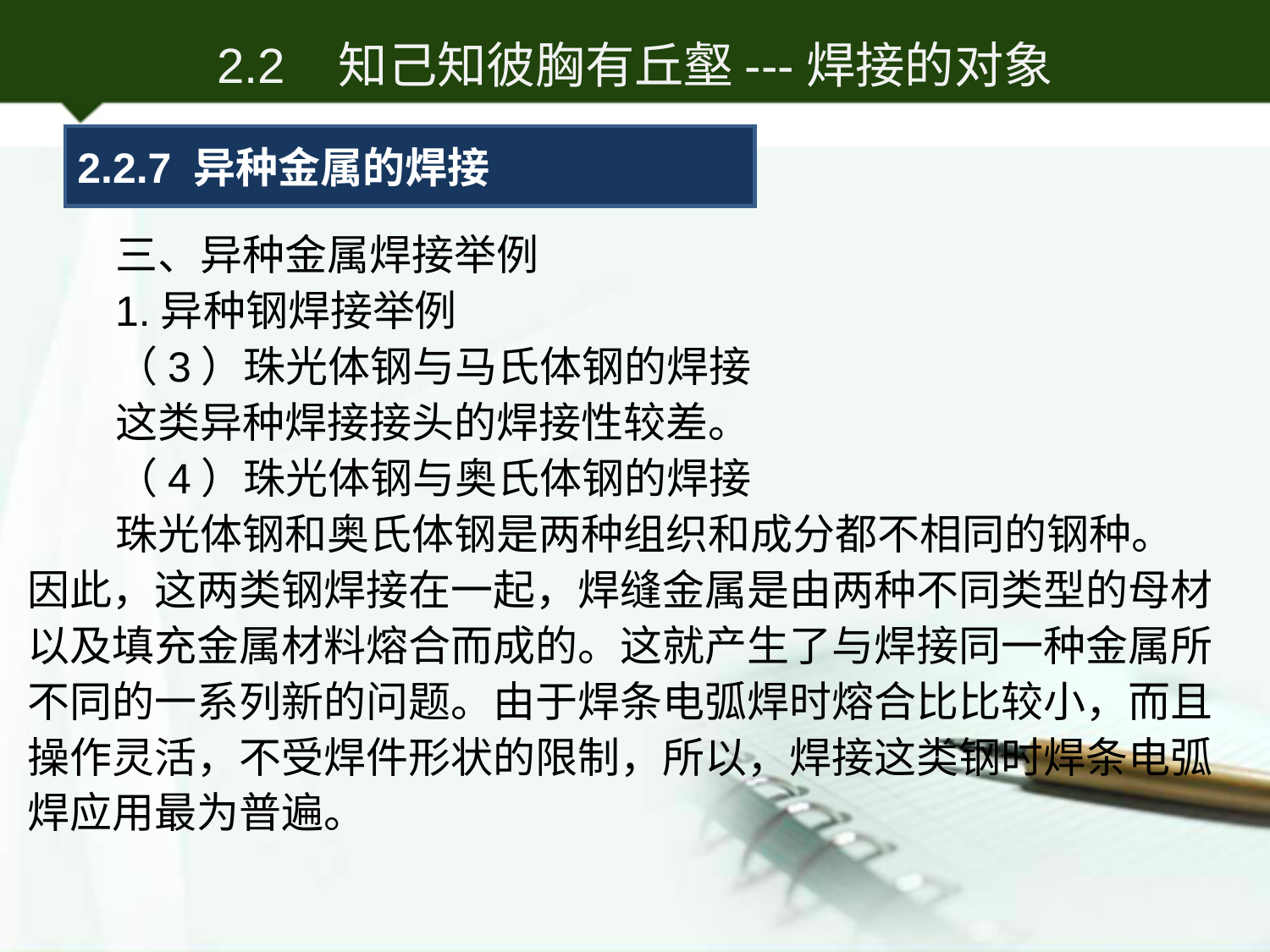

2.2   知己知彼胸有丘壑---焊接的对象
2.2.7 异种金属的焊接
三、异种金属焊接举例
1.异种钢焊接举例
（3）珠光体钢与马氏体钢的焊接
这类异种焊接接头的焊接性较差。
（4）珠光体钢与奥氏体钢的焊接
珠光体钢和奥氏体钢是两种组织和成分都不相同的钢种。因此，这两类钢焊接在一起，焊缝金属是由两种不同类型的母材以及填充金属材料熔合而成的。这就产生了与焊接同一种金属所不同的一系列新的问题。由于焊条电弧焊时熔合比比较小，而且操作灵活，不受焊件形状的限制，所以，焊接这类钢时焊条电弧焊应用最为普遍。